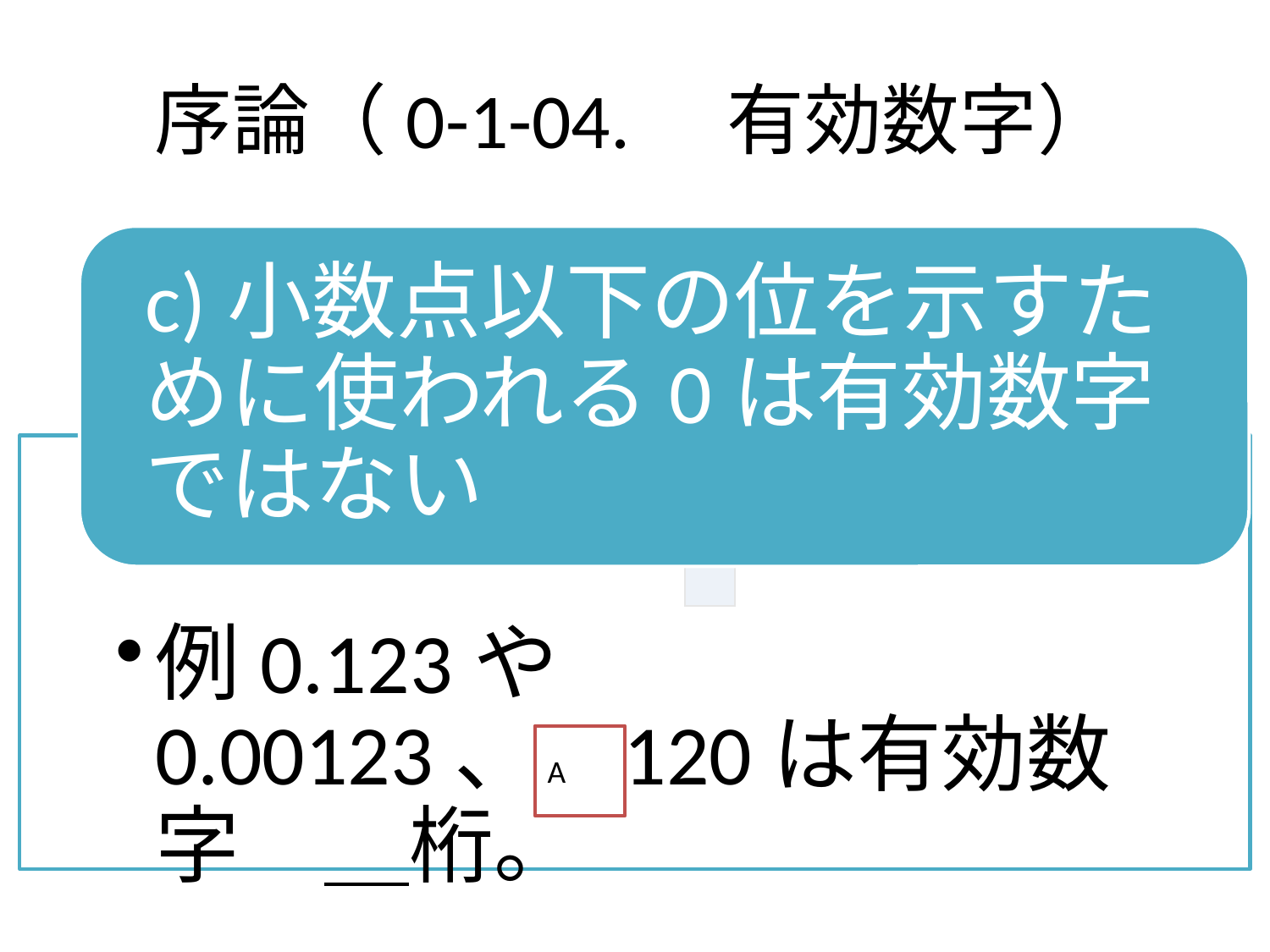

# 序論（0-1-04.　有効数字）
例0.123や0.00123、0.120は有効数字　＿桁。
c)小数点以下の位を示すために使われる0は有効数字ではない

A